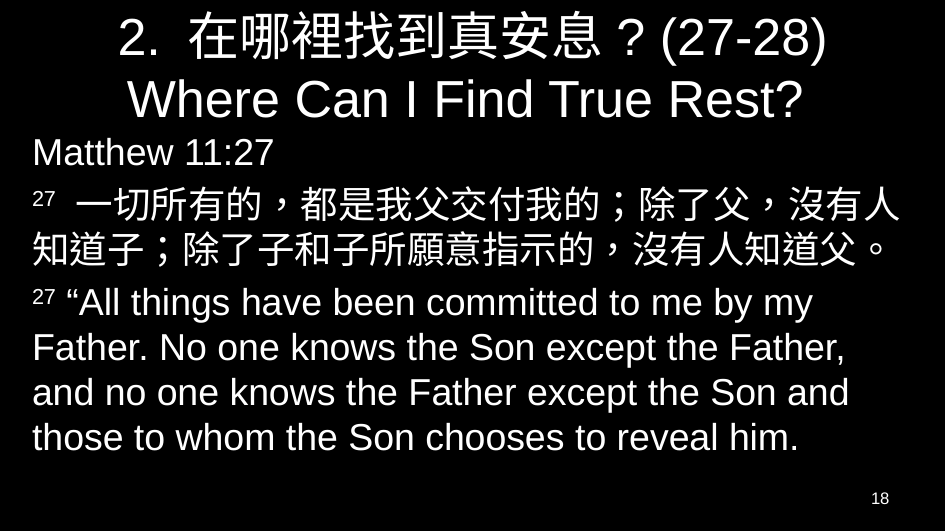

# 2. 在哪裡找到真安息? (27-28) Where Can I Find True Rest?
Matthew 11:27
27 一切所有的，都是我父交付我的；除了父，沒有人知道子；除了子和子所願意指示的，沒有人知道父。
27 “All things have been committed to me by my Father. No one knows the Son except the Father, and no one knows the Father except the Son and those to whom the Son chooses to reveal him.
18